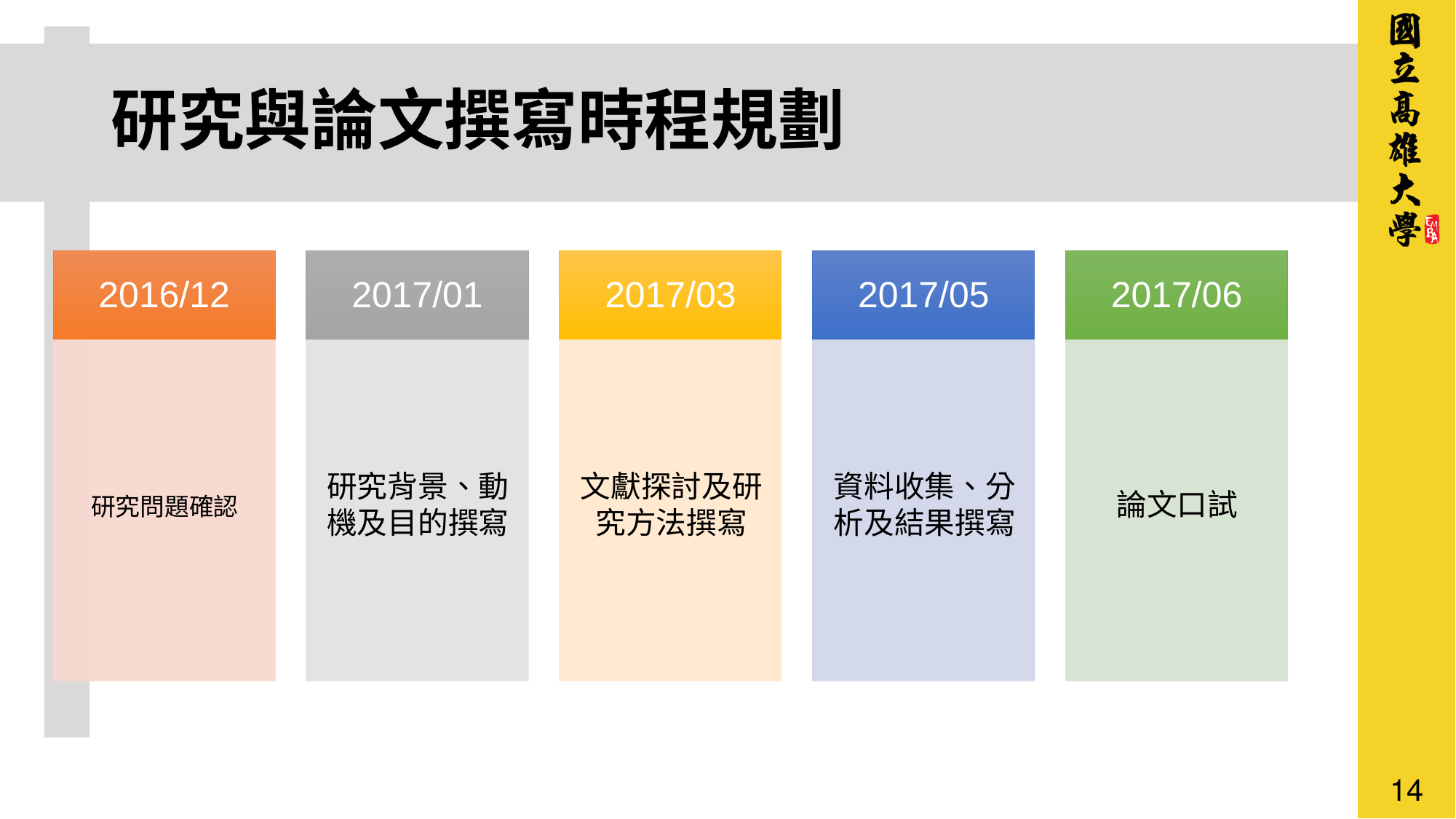

# 研究與論文撰寫時程規劃
2016/12
2017/01
2017/03
2017/05
2017/06
研究背景、動機及目的撰寫
文獻探討及研究方法撰寫
資料收集、分析及結果撰寫
論文口試
研究問題確認